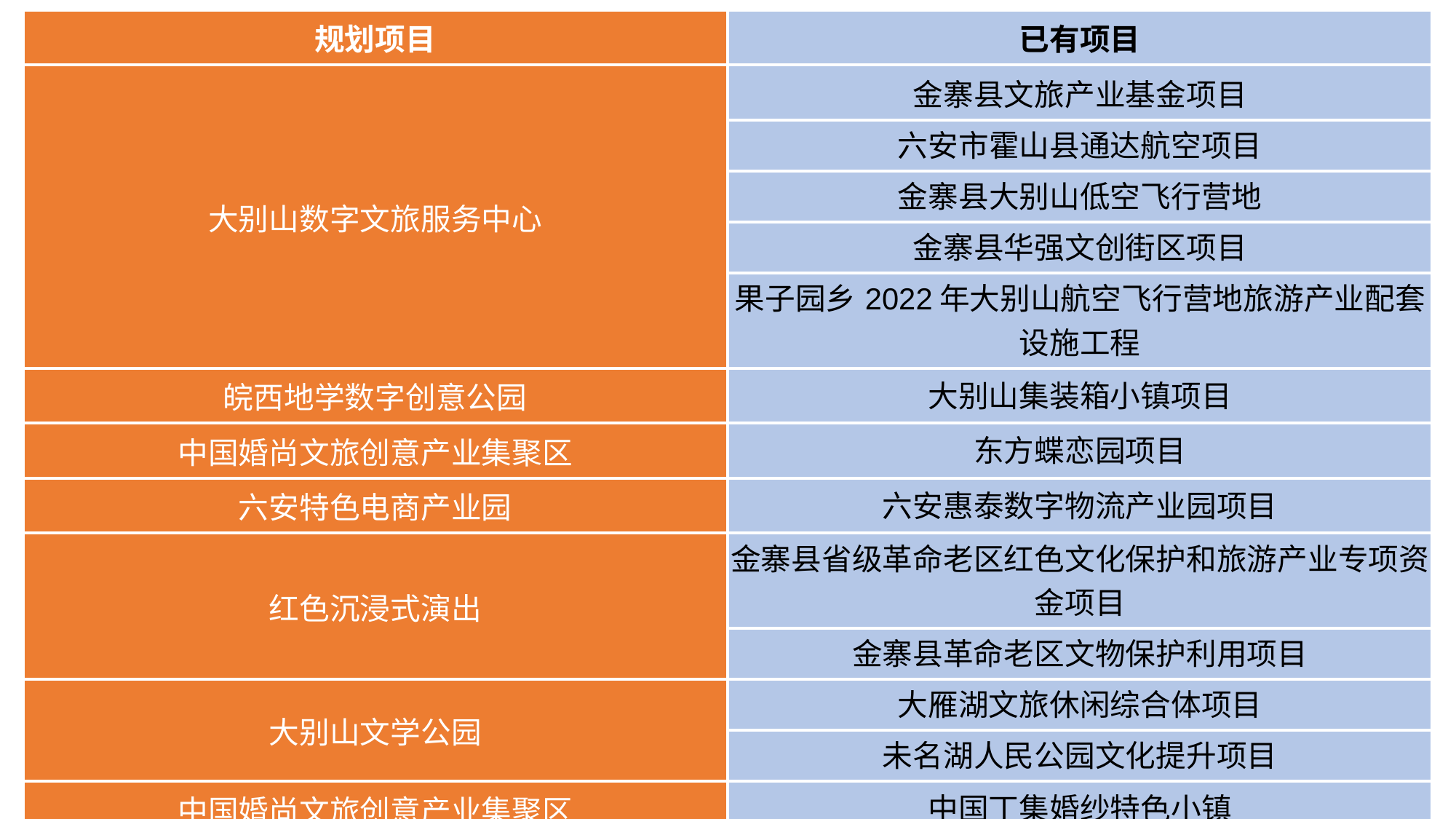

| 规划项目 | 已有项目 |
| --- | --- |
| 大别山数字文旅服务中心 | 金寨县文旅产业基金项目 |
|  | 六安市霍山县通达航空项目 |
|  | 金寨县大别山低空飞行营地 |
|  | 金寨县华强文创街区项目 |
|  | 果子园乡2022年大别山航空飞行营地旅游产业配套设施工程 |
| 皖西地学数字创意公园 | 大别山集装箱小镇项目 |
| 中国婚尚文旅创意产业集聚区 | 东方蝶恋园项目 |
| 六安特色电商产业园 | 六安惠泰数字物流产业园项目 |
| 红色沉浸式演出 | 金寨县省级革命老区红色文化保护和旅游产业专项资金项目 |
|  | 金寨县革命老区文物保护利用项目 |
| 大别山文学公园 | 大雁湖文旅休闲综合体项目 |
|  | 未名湖人民公园文化提升项目 |
| 中国婚尚文旅创意产业集聚区 | 中国丁集婚纱特色小镇 |
| 霍邱县工业旅游集聚区 | 霍邱县金日晟铁矿文博园 |
| 皋城往事：六安非遗文化产业园 | 皋陶文创园 |